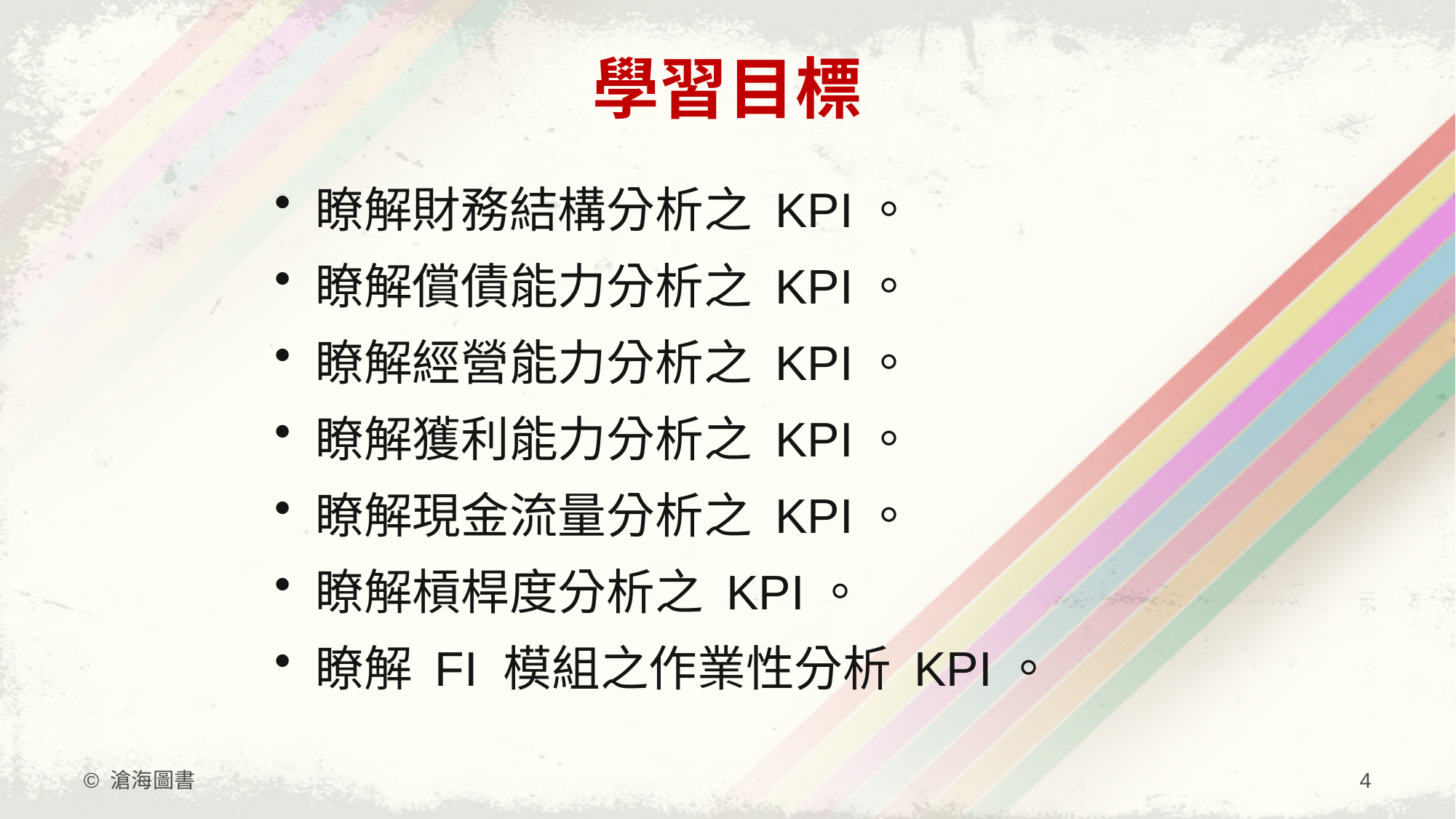

# 學習目標
瞭解財務結構分析之 KPI。
瞭解償債能力分析之 KPI。
瞭解經營能力分析之 KPI。
瞭解獲利能力分析之 KPI。
瞭解現金流量分析之 KPI。
瞭解槓桿度分析之 KPI。
瞭解 FI 模組之作業性分析 KPI。

© 滄海圖書
4